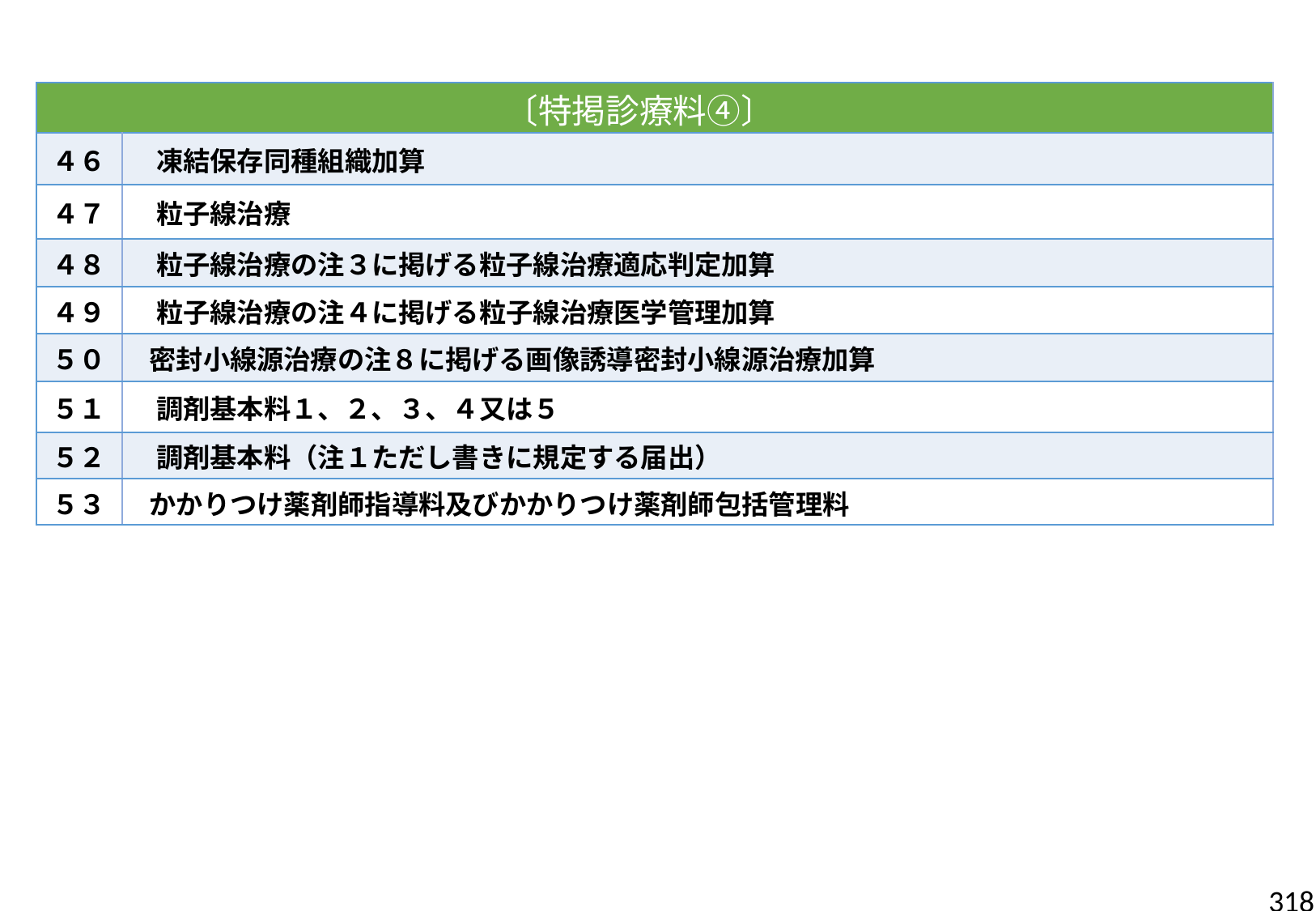

| 〔特掲診療料④〕 |  |
| --- | --- |
| ４６ | 凍結保存同種組織加算 |
| ４７ | 粒子線治療 |
| ４８ | 粒子線治療の注３に掲げる粒子線治療適応判定加算 |
| ４９ | 粒子線治療の注４に掲げる粒子線治療医学管理加算 |
| ５０ | 密封小線源治療の注８に掲げる画像誘導密封小線源治療加算 |
| ５１ | 調剤基本料１、２、３、４又は５ |
| ５２ | 調剤基本料（注１ただし書きに規定する届出） |
| ５３ | かかりつけ薬剤師指導料及びかかりつけ薬剤師包括管理料 |
318